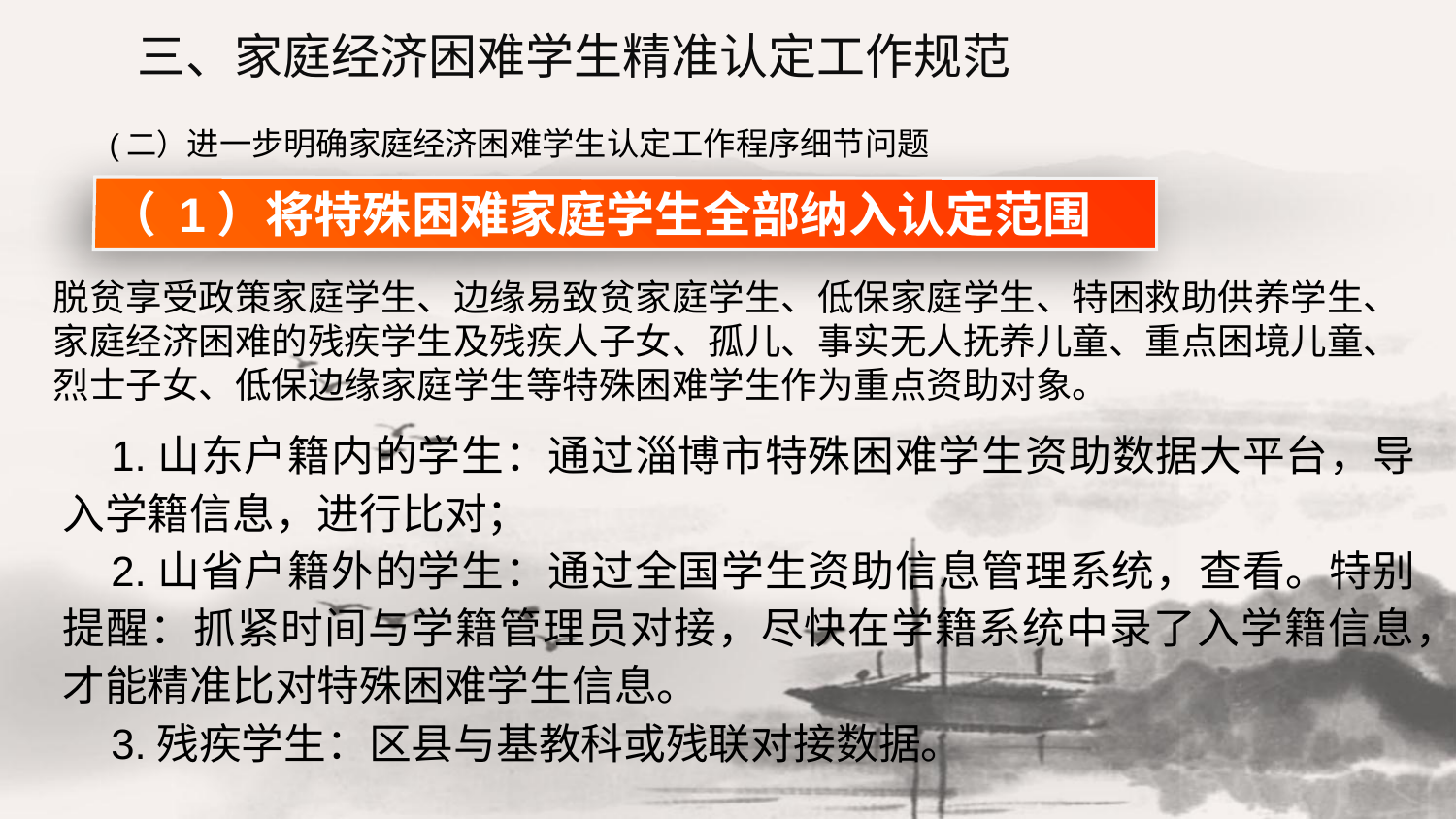

三、家庭经济困难学生精准认定工作规范
(二）进一步明确家庭经济困难学生认定工作程序细节问题
（ 1）将特殊困难家庭学生全部纳入认定范围
脱贫享受政策家庭学生、边缘易致贫家庭学生、低保家庭学生、特困救助供养学生、家庭经济困难的残疾学生及残疾人子女、孤儿、事实无人抚养儿童、重点困境儿童、烈士子女、低保边缘家庭学生等特殊困难学生作为重点资助对象。
1.山东户籍内的学生：通过淄博市特殊困难学生资助数据大平台，导入学籍信息，进行比对；
2.山省户籍外的学生：通过全国学生资助信息管理系统，查看。特别提醒：抓紧时间与学籍管理员对接，尽快在学籍系统中录了入学籍信息，才能精准比对特殊困难学生信息。
3.残疾学生：区县与基教科或残联对接数据。